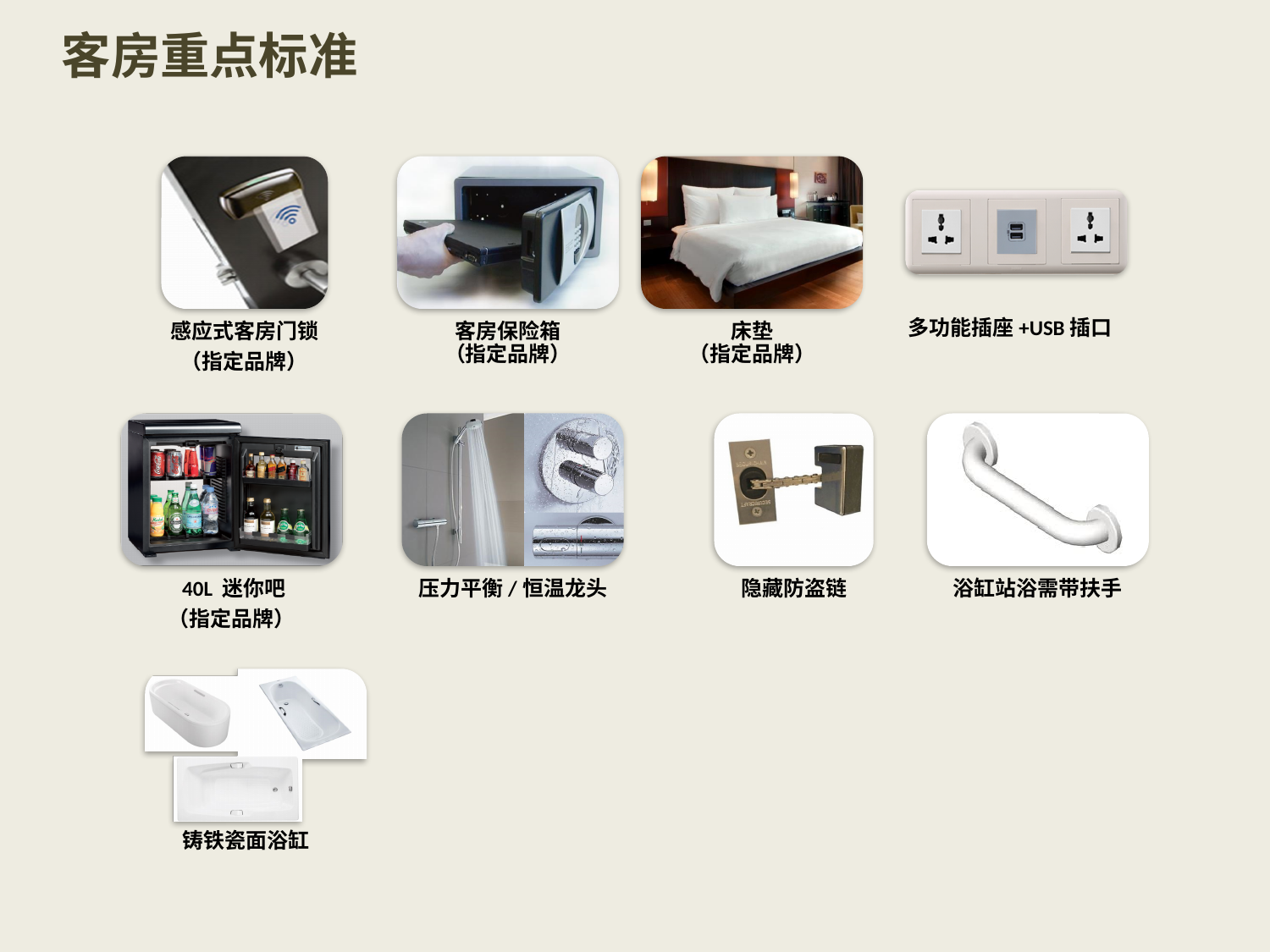

# 客房重点标准
感应式客房门锁
（指定品牌）
客房保险箱
（指定品牌）
床垫
（指定品牌）
多功能插座+USB插口
 40L 迷你吧
（指定品牌）
压力平衡/恒温龙头
隐藏防盗链
浴缸站浴需带扶手
铸铁瓷面浴缸